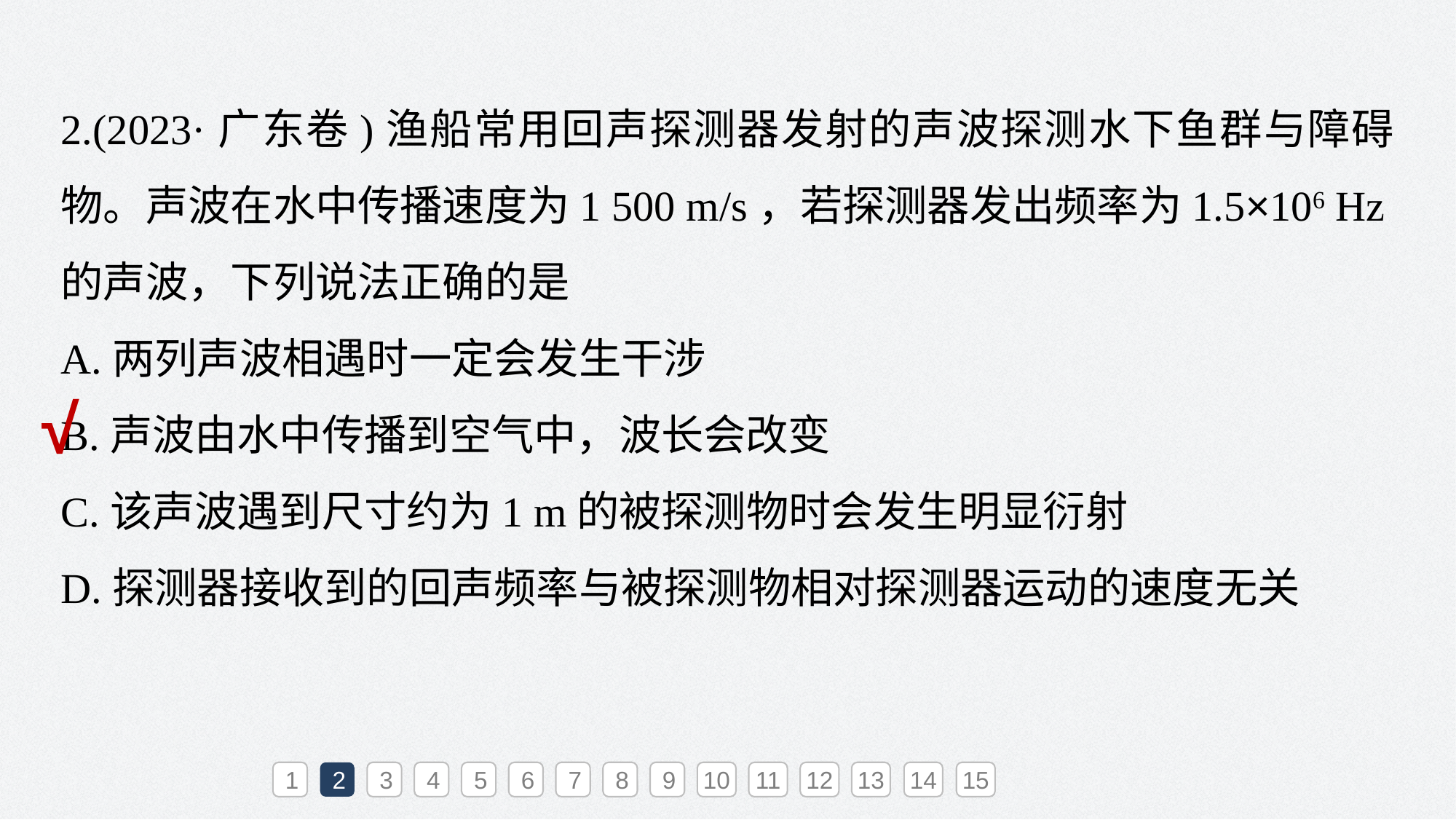

2.(2023·广东卷)渔船常用回声探测器发射的声波探测水下鱼群与障碍物。声波在水中传播速度为1 500 m/s，若探测器发出频率为1.5×106 Hz的声波，下列说法正确的是
A.两列声波相遇时一定会发生干涉
B.声波由水中传播到空气中，波长会改变
C.该声波遇到尺寸约为1 m的被探测物时会发生明显衍射
D.探测器接收到的回声频率与被探测物相对探测器运动的速度无关
√
1
2
3
4
5
6
7
8
9
10
11
12
13
14
15